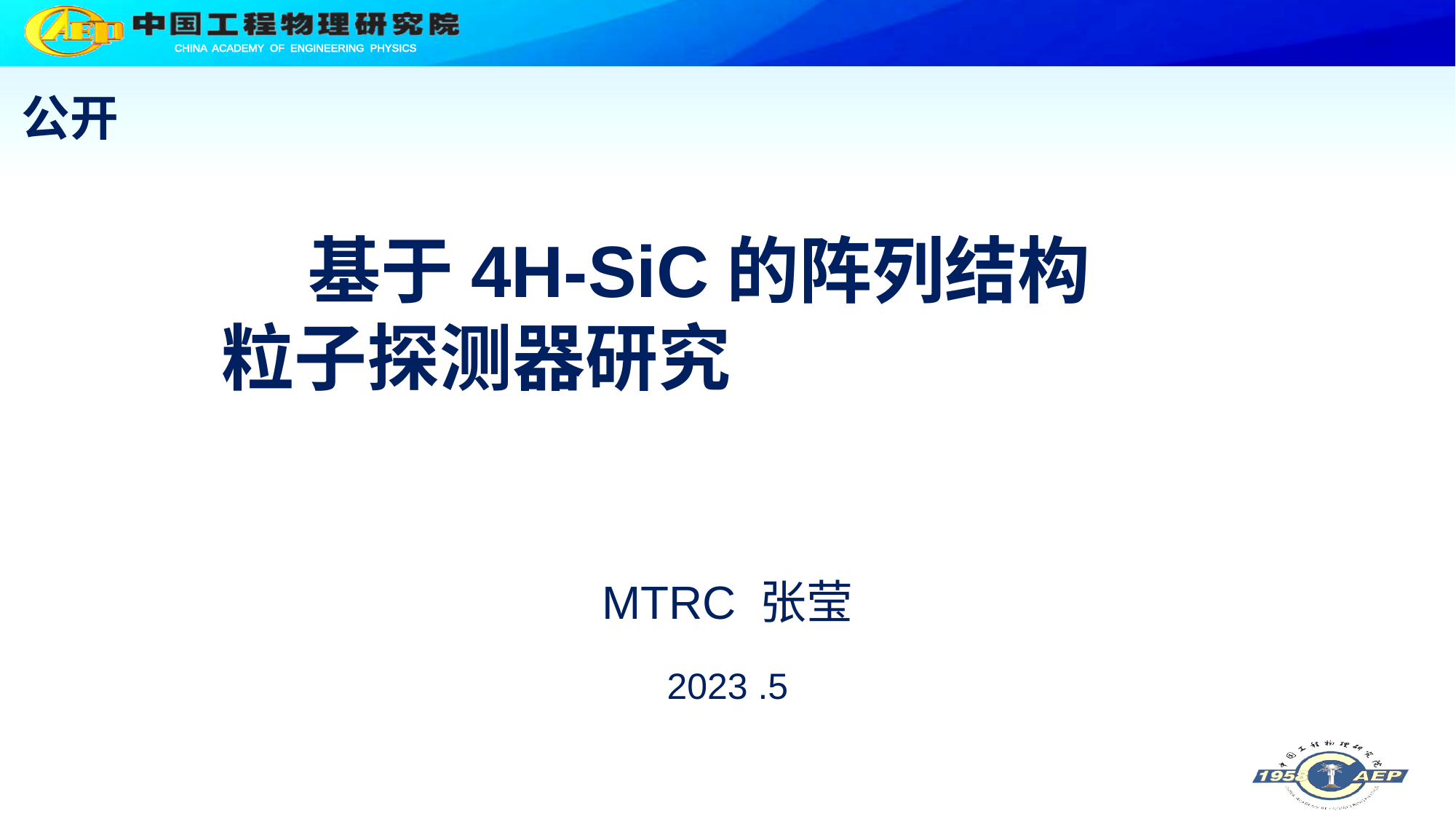

公开
# 基于4H-SiC的阵列结构 粒子探测器研究
MTRC 张莹
2023 .5